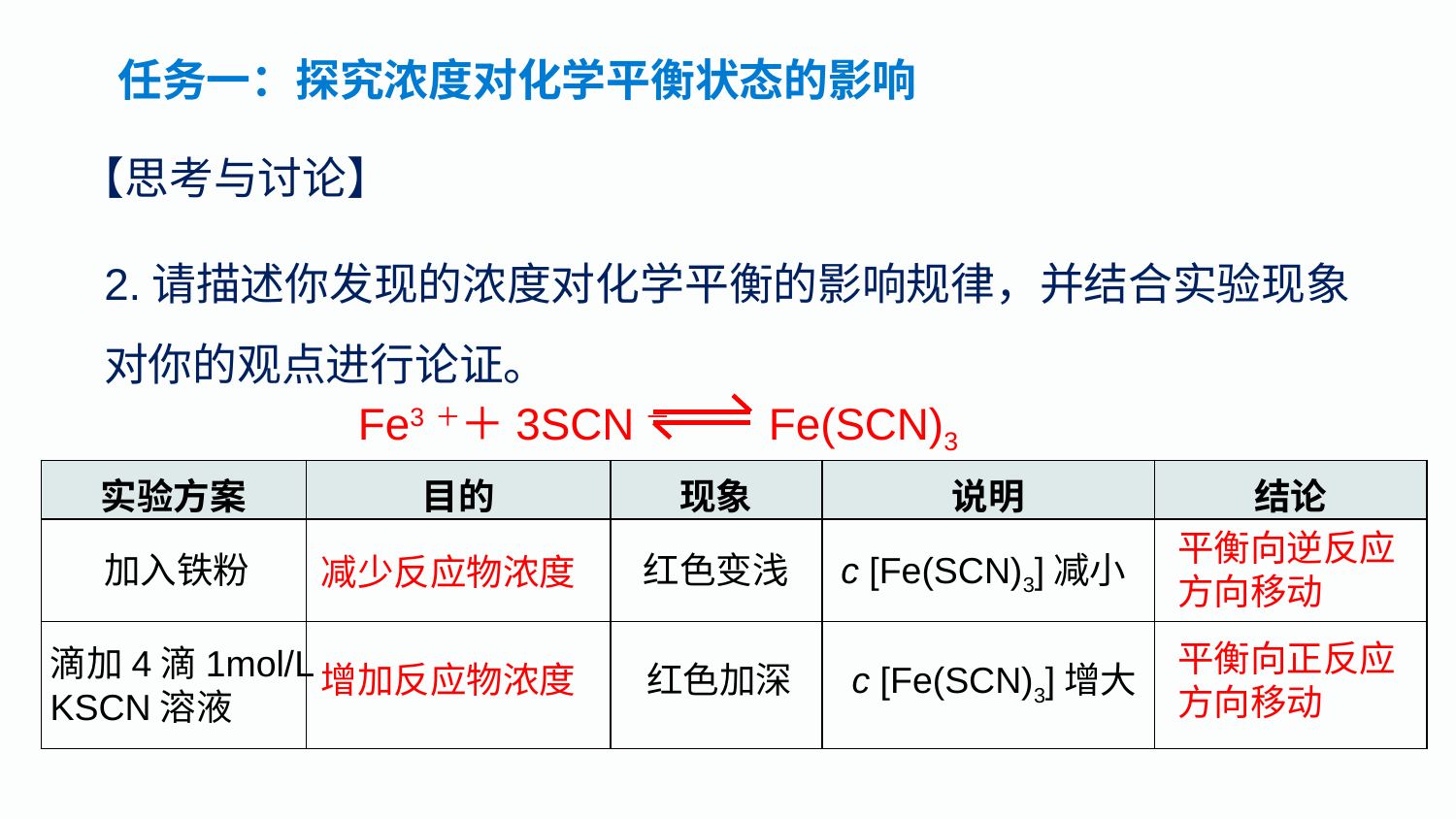

任务一：探究浓度对化学平衡状态的影响
【思考与讨论】
2.请描述你发现的浓度对化学平衡的影响规律，并结合实验现象对你的观点进行论证。
Fe3＋＋3SCN－               Fe(SCN)3
| 实验方案 | 目的 | 现象 | 说明 | 结论 |
| --- | --- | --- | --- | --- |
|  |  |  |  |  |
|  |  |  |  |  |
平衡向逆反应方向移动
加入铁粉
红色变浅
c [Fe(SCN)3]减小
减少反应物浓度
平衡向正反应方向移动
滴加4滴1mol/L
KSCN溶液
增加反应物浓度
红色加深
c [Fe(SCN)3]增大